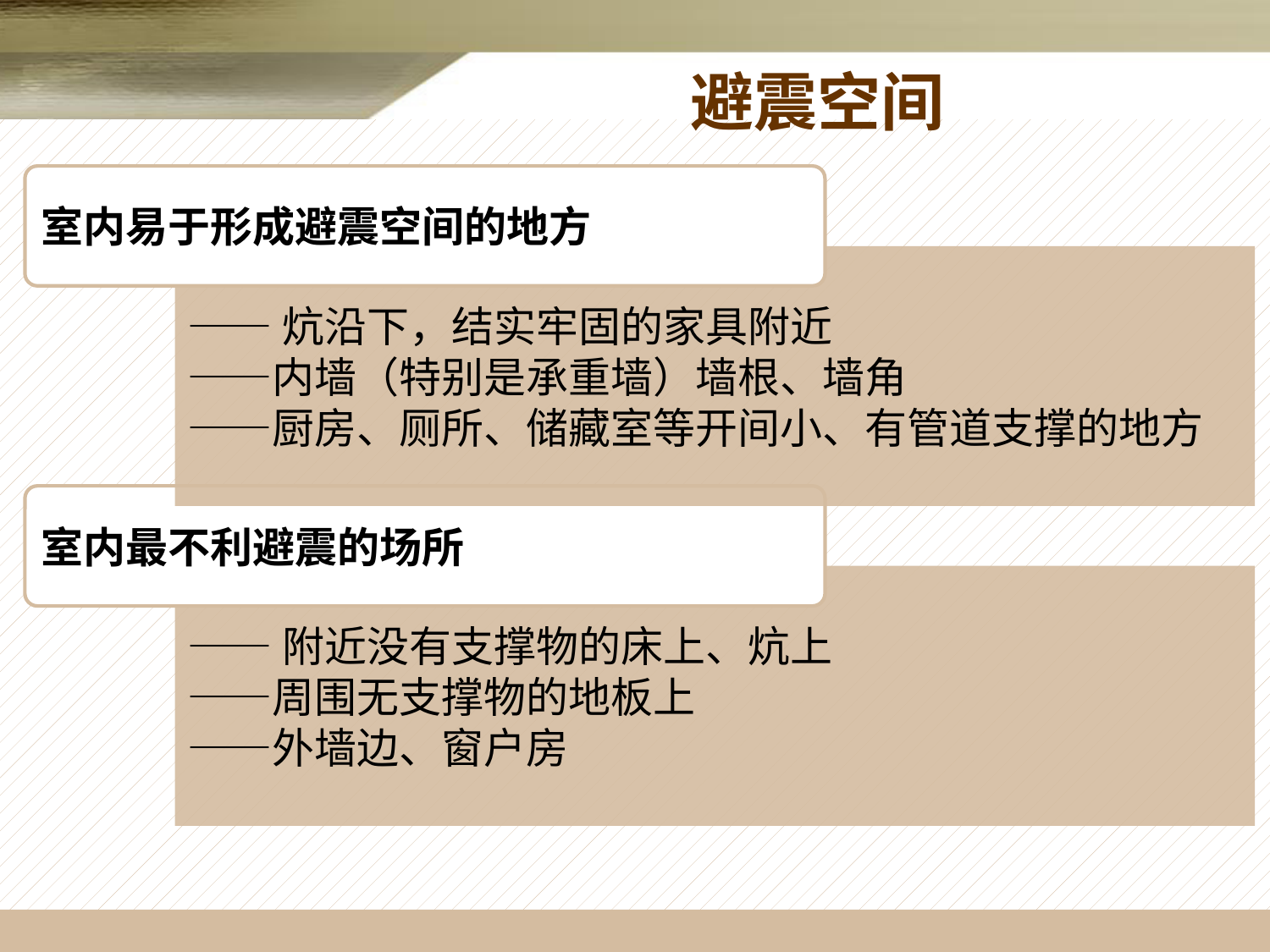

避震空间
室内易于形成避震空间的地方
——炕沿下，结实牢固的家具附近
——内墙（特别是承重墙）墙根、墙角
——厨房、厕所、储藏室等开间小、有管道支撑的地方
室内最不利避震的场所
——附近没有支撑物的床上、炕上 
——周围无支撑物的地板上
——外墙边、窗户房